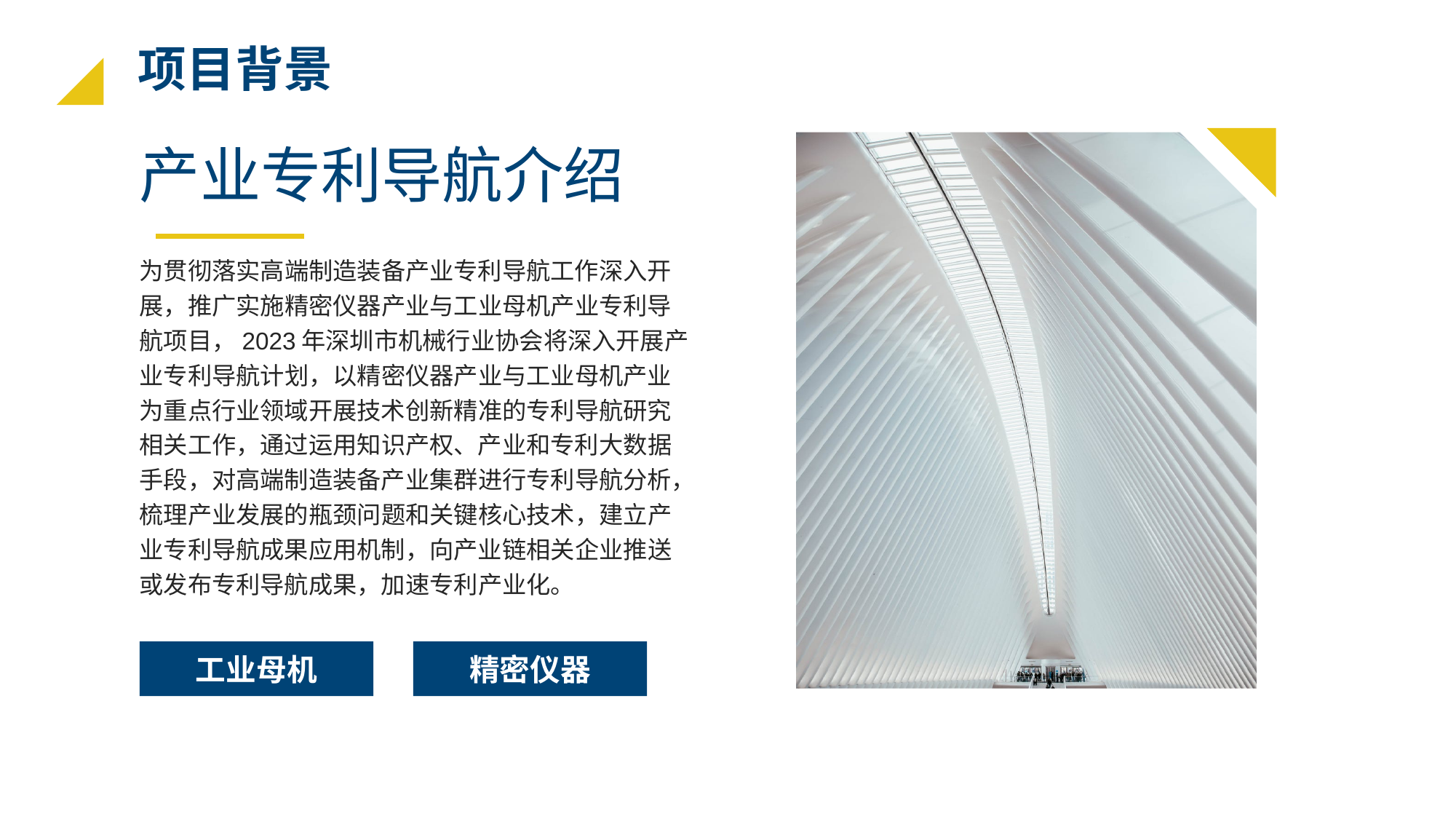

项目背景

产业专利导航介绍

为贯彻落实高端制造装备产业专利导航工作深入开展，推广实施精密仪器产业与工业母机产业专利导航项目，2023年深圳市机械行业协会将深入开展产业专利导航计划，以精密仪器产业与工业母机产业为重点行业领域开展技术创新精准的专利导航研究相关工作，通过运用知识产权、产业和专利大数据手段，对高端制造装备产业集群进行专利导航分析，梳理产业发展的瓶颈问题和关键核心技术，建立产业专利导航成果应用机制，向产业链相关企业推送或发布专利导航成果，加速专利产业化。
工业母机
精密仪器